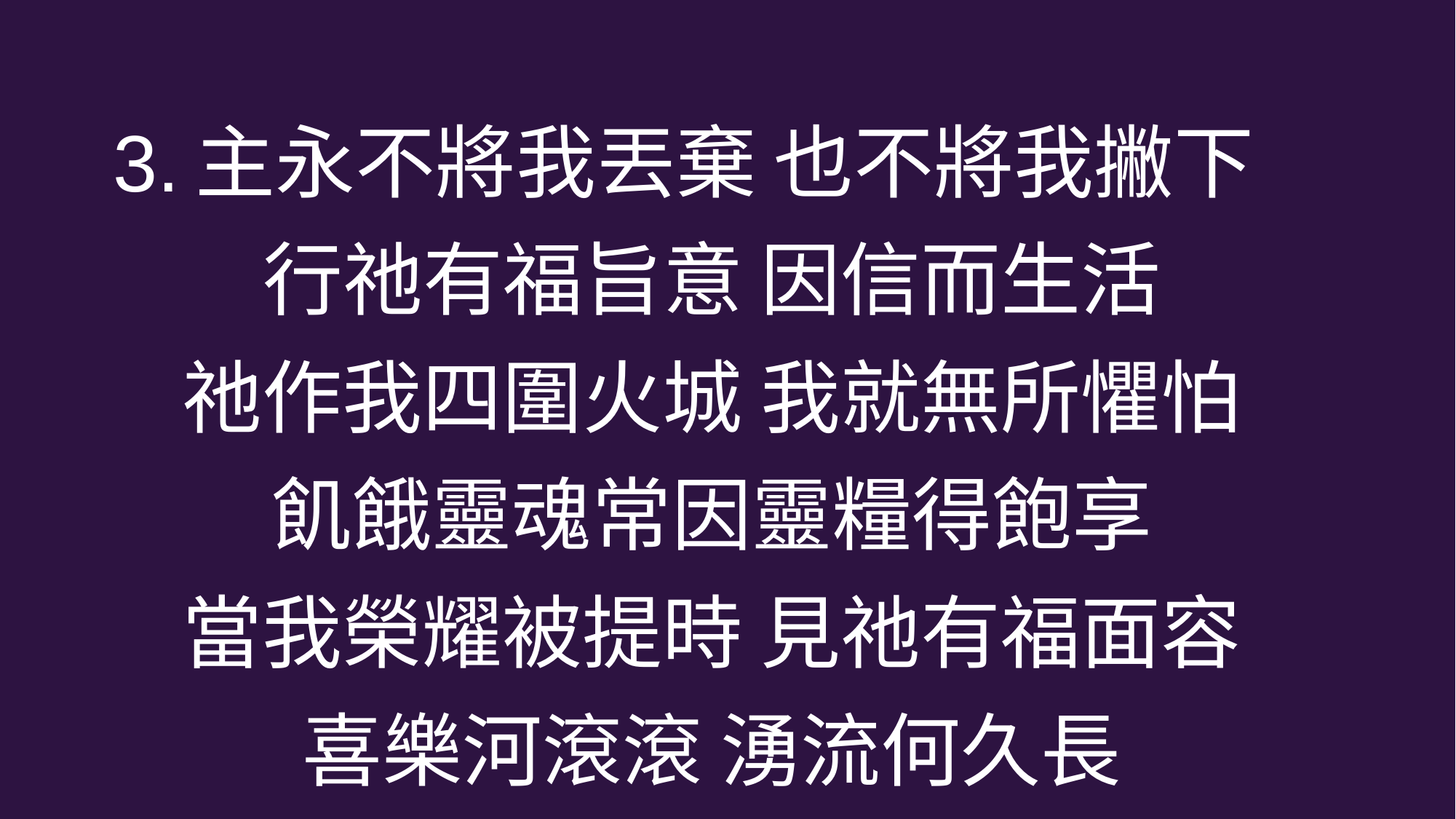

3.主永不將我丟棄 也不將我撇下
  行祂有福旨意 因信而生活
  祂作我四圍火城 我就無所懼怕
  飢餓靈魂常因靈糧得飽享
  當我榮耀被提時 見祂有福面容
  喜樂河滾滾 湧流何久長